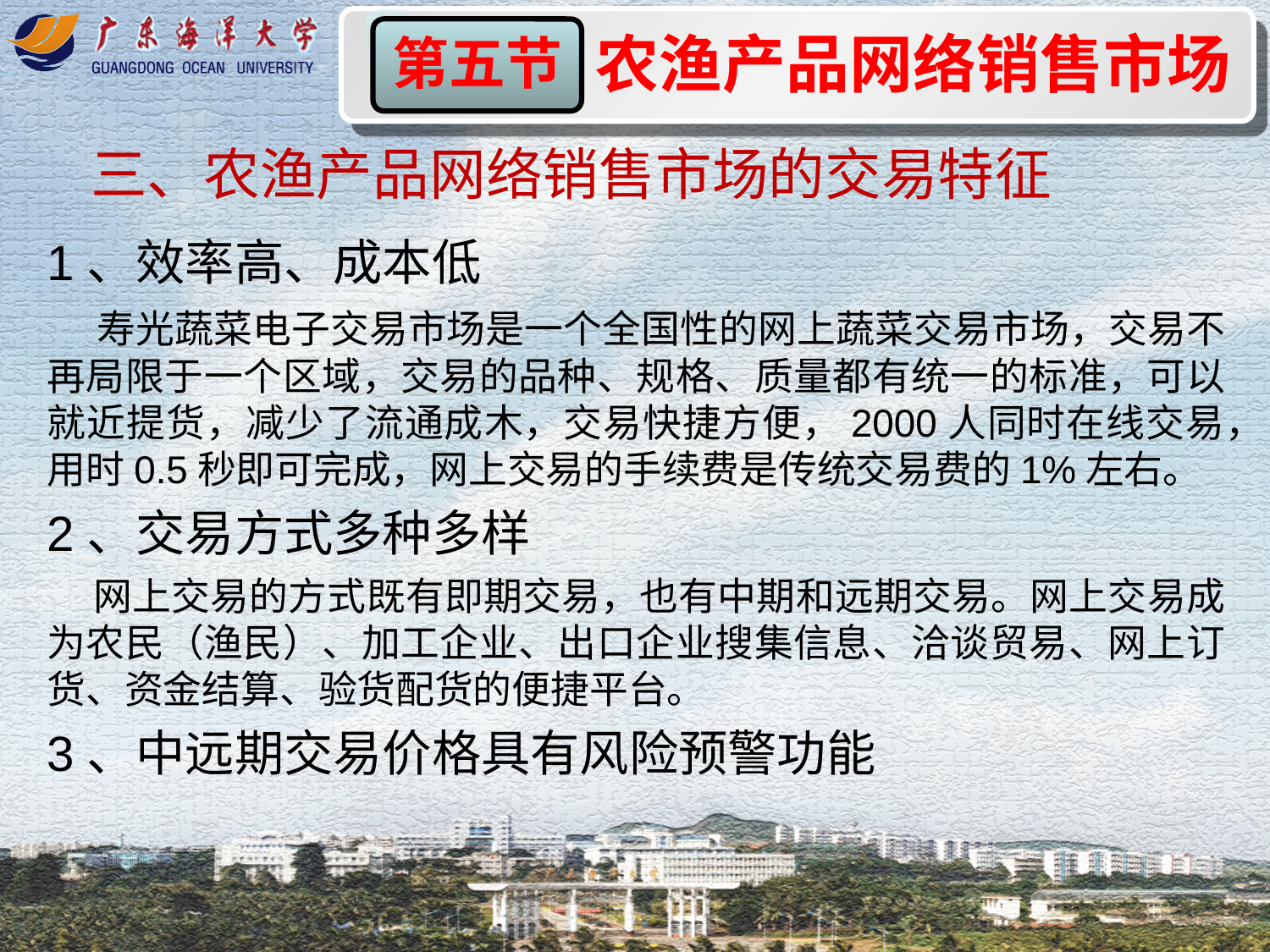

农渔产品网络销售市场

第五节
三、农渔产品网络销售市场的交易特征
1、效率高、成本低
    寿光蔬菜电子交易市场是一个全国性的网上蔬菜交易市场，交易不再局限于一个区域，交易的品种、规格、质量都有统一的标准，可以就近提货，减少了流通成木，交易快捷方便，2000人同时在线交易，用时0.5秒即可完成，网上交易的手续费是传统交易费的1%左右。
2、交易方式多种多样
    网上交易的方式既有即期交易，也有中期和远期交易。网上交易成为农民（渔民）、加工企业、出口企业搜集信息、洽谈贸易、网上订货、资金结算、验货配货的便捷平台。
3、中远期交易价格具有风险预警功能